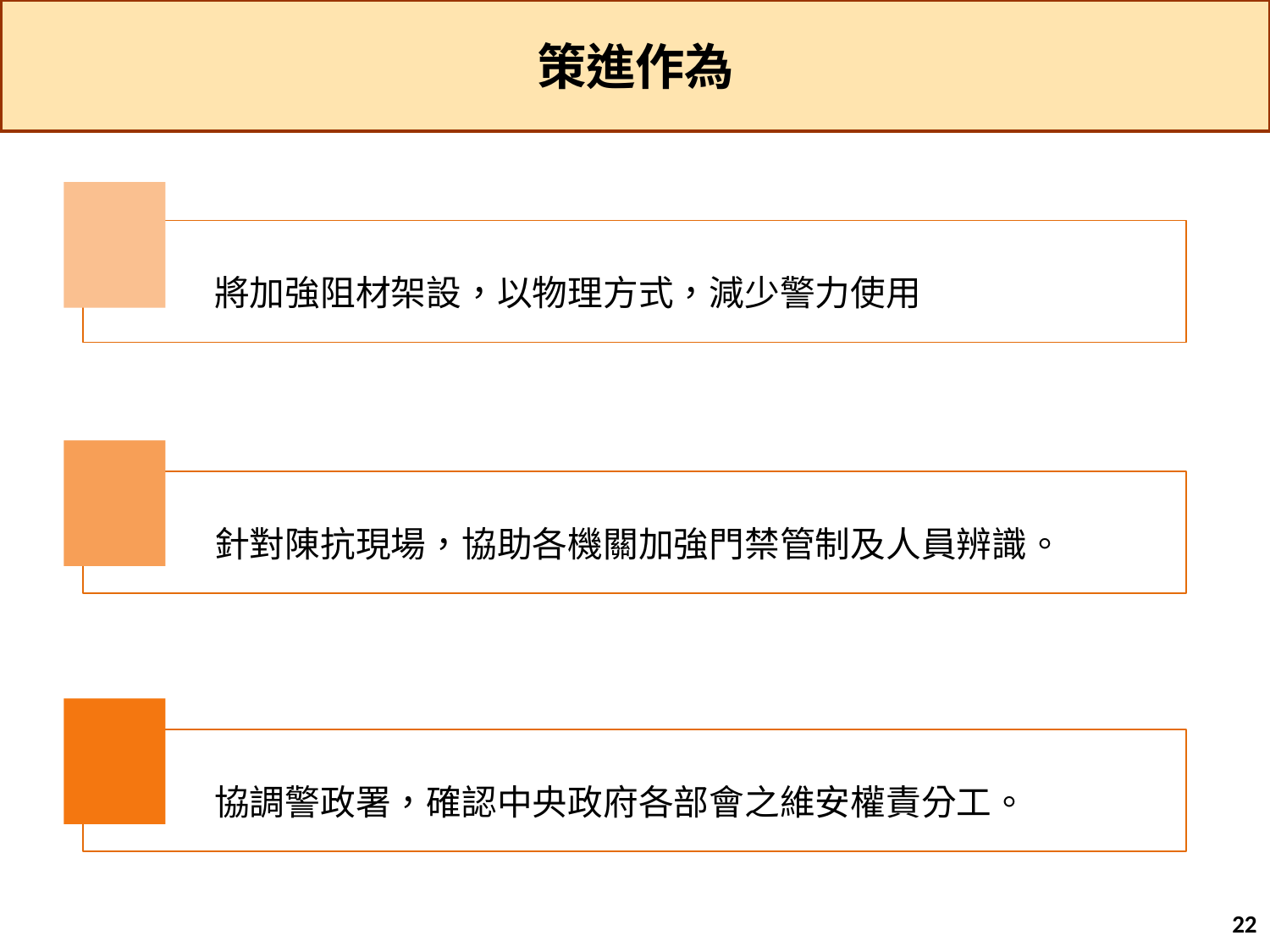

策進作為

將加強阻材架設，以物理方式，減少警力使用

針對陳抗現場，協助各機關加強門禁管制及人員辨識。

協調警政署，確認中央政府各部會之維安權責分工。
22